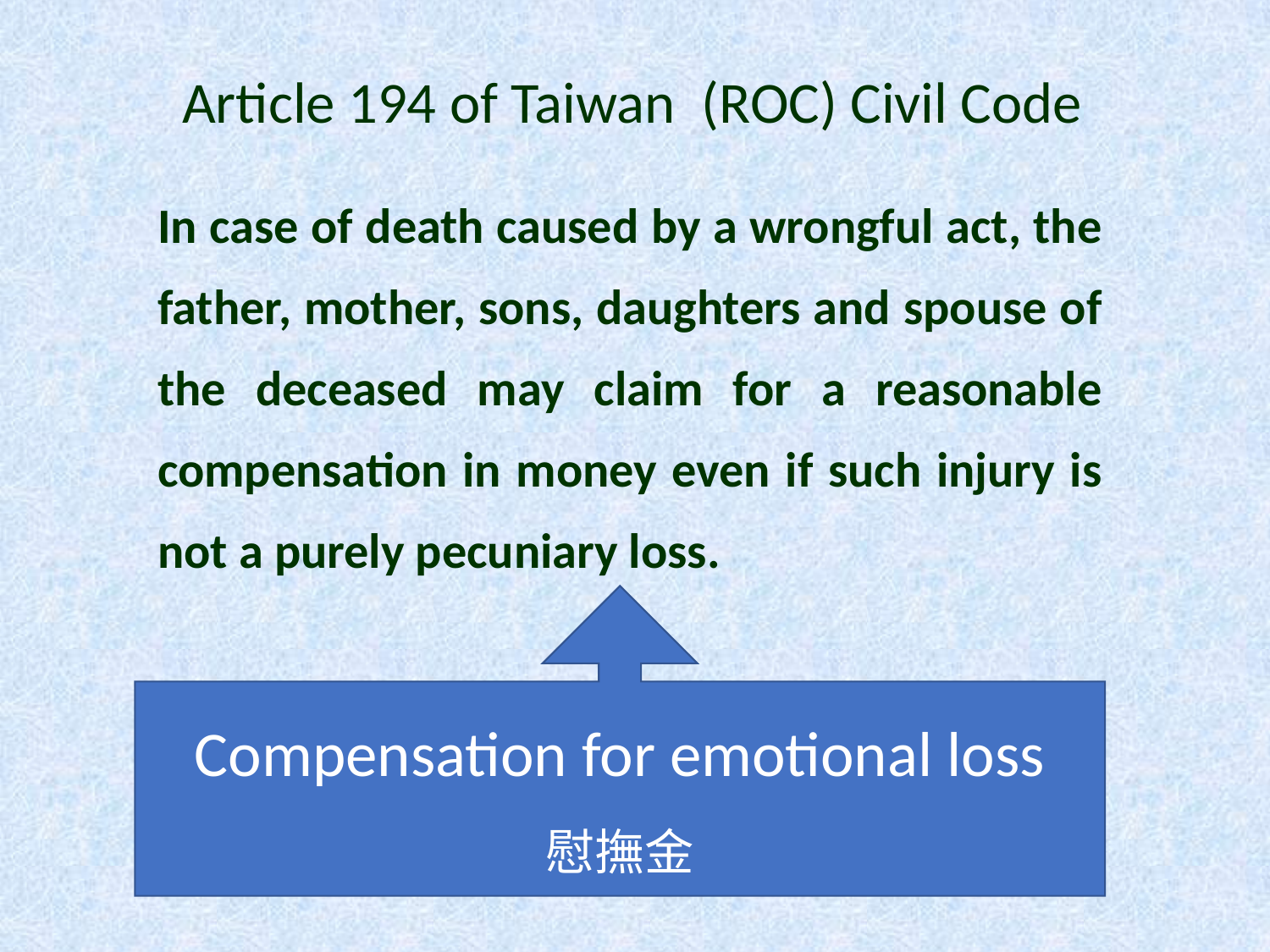

# Article 194 of Taiwan  (ROC) Civil Code
In case of death caused by a wrongful act, the father, mother, sons, daughters and spouse of the deceased may claim for a reasonable compensation in money even if such injury is not a purely pecuniary loss.

Compensation for emotional loss
慰撫金